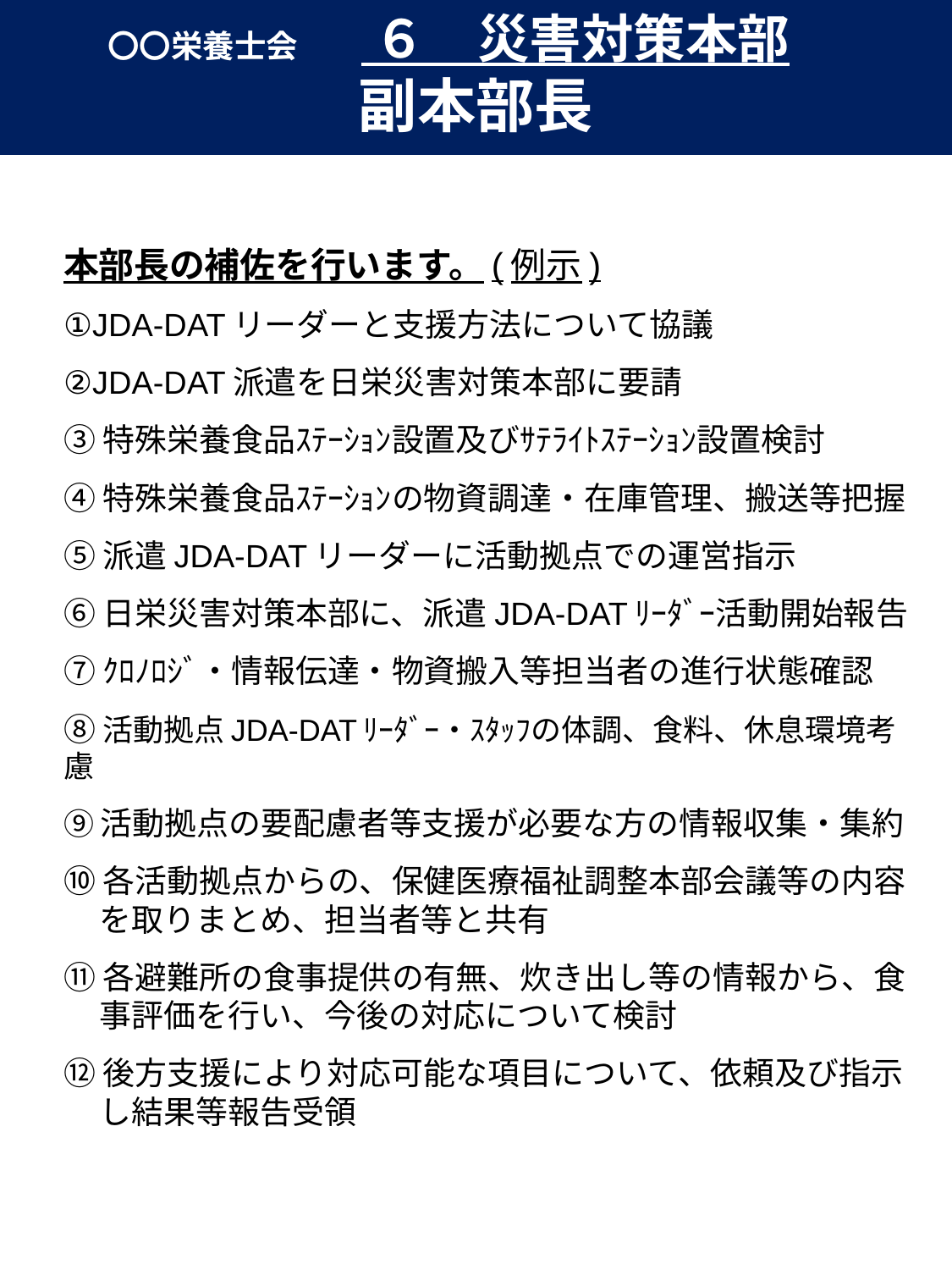

〇〇栄養士会　　 ６　災害対策本部
副本部長
本部長の補佐を行います。(例示)
①JDA-DATリーダーと支援方法について協議
②JDA-DAT派遣を日栄災害対策本部に要請
③特殊栄養食品ｽﾃｰｼｮﾝ設置及びｻﾃﾗｲﾄｽﾃｰｼｮﾝ設置検討
④特殊栄養食品ｽﾃｰｼｮﾝの物資調達・在庫管理、搬送等把握
⑤派遣JDA-DATリーダーに活動拠点での運営指示
⑥日栄災害対策本部に、派遣JDA-DATﾘｰﾀﾞｰ活動開始報告
⑦ｸﾛﾉﾛｼﾞ・情報伝達・物資搬入等担当者の進行状態確認
⑧活動拠点JDA-DATﾘｰﾀﾞｰ・ｽﾀｯﾌの体調、食料、休息環境考慮
⑨活動拠点の要配慮者等支援が必要な方の情報収集・集約
⑩各活動拠点からの、保健医療福祉調整本部会議等の内容を取りまとめ、担当者等と共有
⑪各避難所の食事提供の有無、炊き出し等の情報から、食事評価を行い、今後の対応について検討
⑫後方支援により対応可能な項目について、依頼及び指示し結果等報告受領